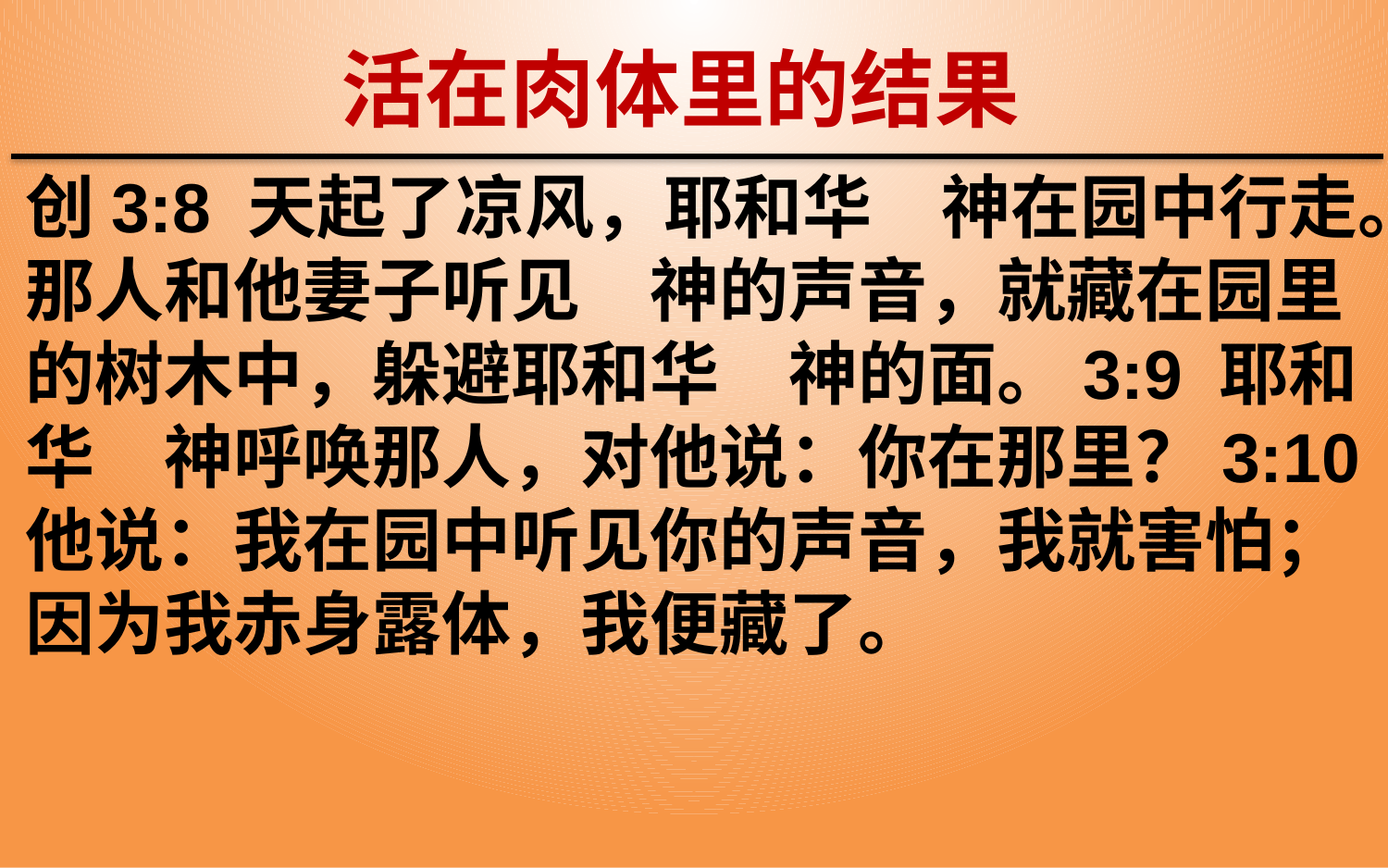

活在肉体里的结果
创3:8 天起了凉风，耶和华　神在园中行走。那人和他妻子听见　神的声音，就藏在园里的树木中，躲避耶和华　神的面。3:9 耶和华　神呼唤那人，对他说：你在那里？3:10 他说：我在园中听见你的声音，我就害怕；因为我赤身露体，我便藏了。